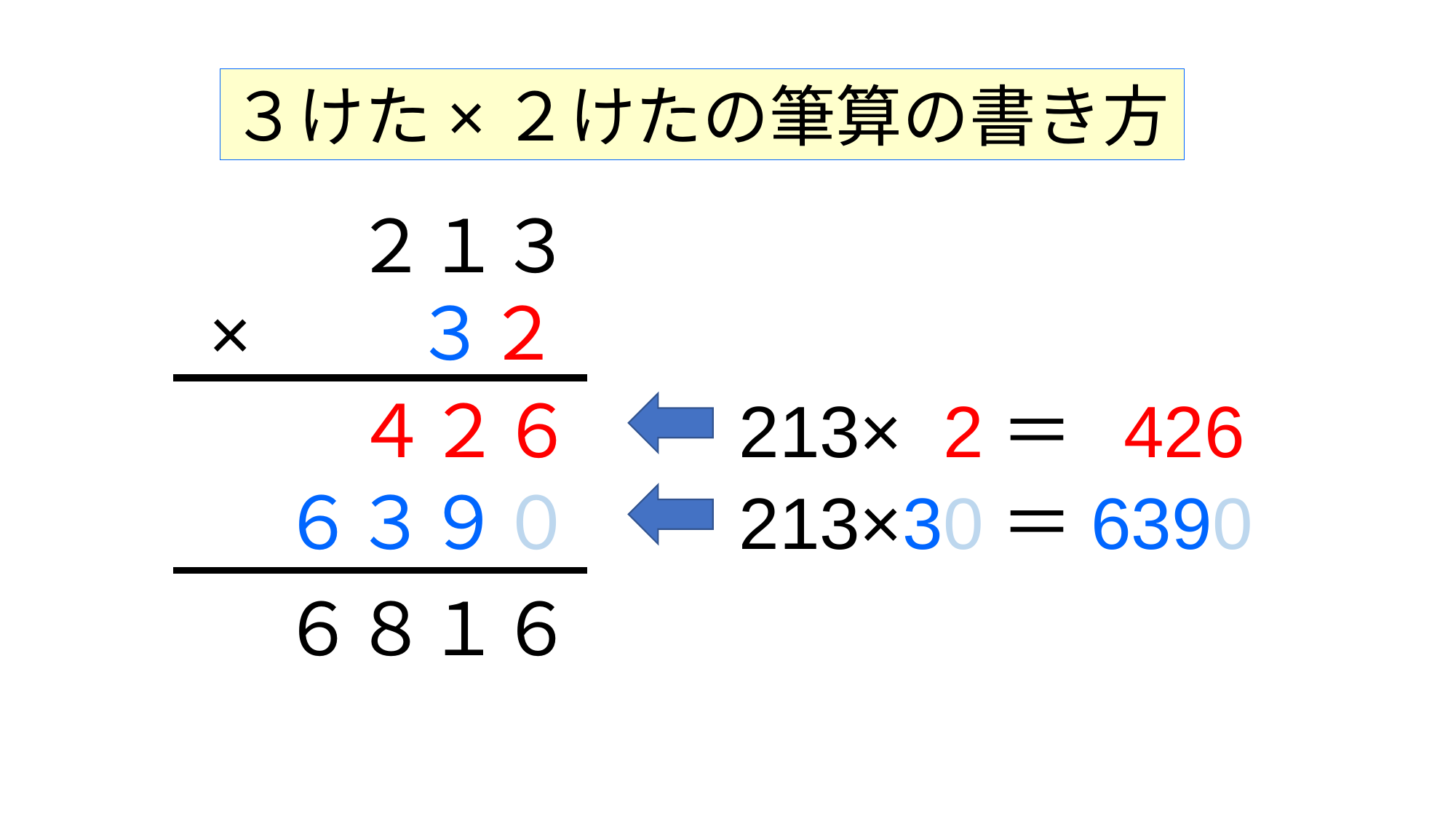

３けた×２けたの筆算の書き方
　　２１３×　　３２
４２６
213×  2＝  426

213×30＝6390
６３９０

６８１６